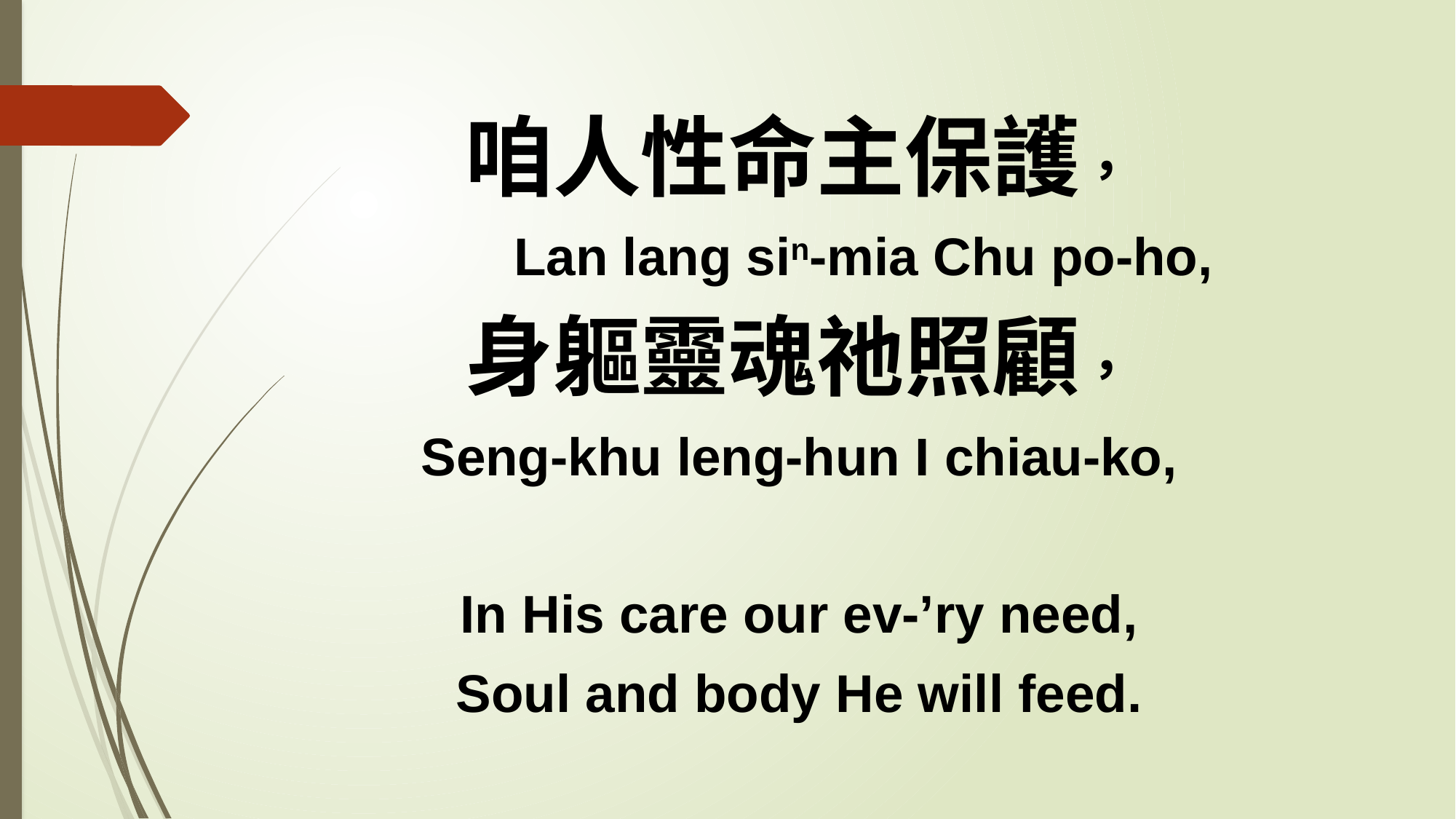

咱人性命主保護，
                Lan lang sin-mia Chu po-ho,
身軀靈魂祂照顧，
Seng-khu leng-hun I chiau-ko,

In His care our ev-’ry need,
Soul and body He will feed.